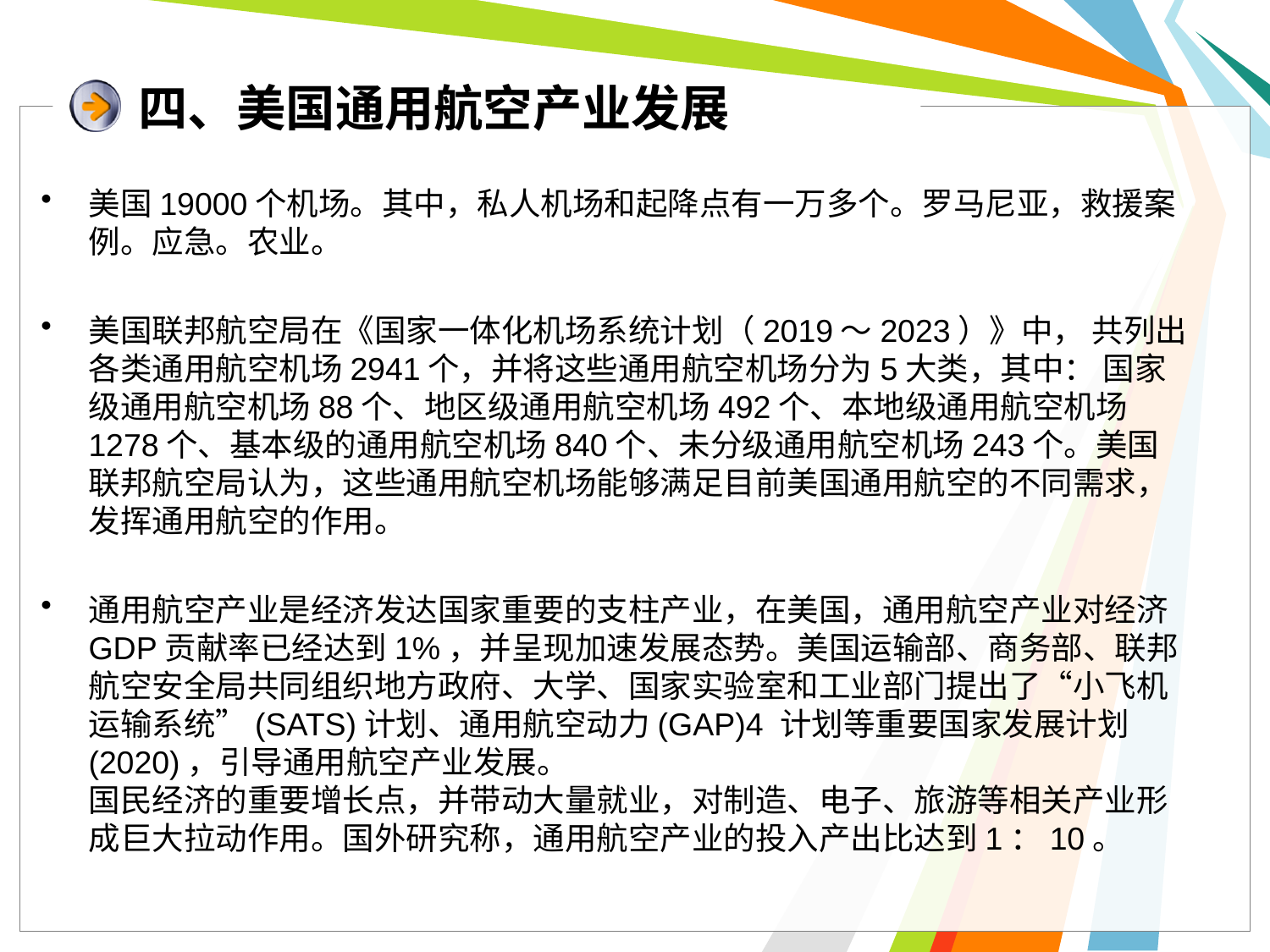

# 四、美国通用航空产业发展
美国19000个机场。其中，私人机场和起降点有一万多个。罗马尼亚，救援案例。应急。农业。

美国联邦航空局在《国家一体化机场系统计划（2019～2023）》中， 共列出各类通用航空机场2941个，并将这些通用航空机场分为5大类，其中： 国家级通用航空机场88个、地区级通用航空机场492个、本地级通用航空机场1278个、基本级的通用航空机场840个、未分级通用航空机场243个。美国联邦航空局认为，这些通用航空机场能够满足目前美国通用航空的不同需求，发挥通用航空的作用。

通用航空产业是经济发达国家重要的支柱产业，在美国，通用航空产业对经济GDP贡献率已经达到1%，并呈现加速发展态势。美国运输部、商务部、联邦航空安全局共同组织地方政府、大学、国家实验室和工业部门提出了“小飞机运输系统”(SATS)计划、通用航空动力(GAP)4 计划等重要国家发展计划(2020)，引导通用航空产业发展。
国民经济的重要增长点，并带动大量就业，对制造、电子、旅游等相关产业形成巨大拉动作用。国外研究称，通用航空产业的投入产出比达到1：10。